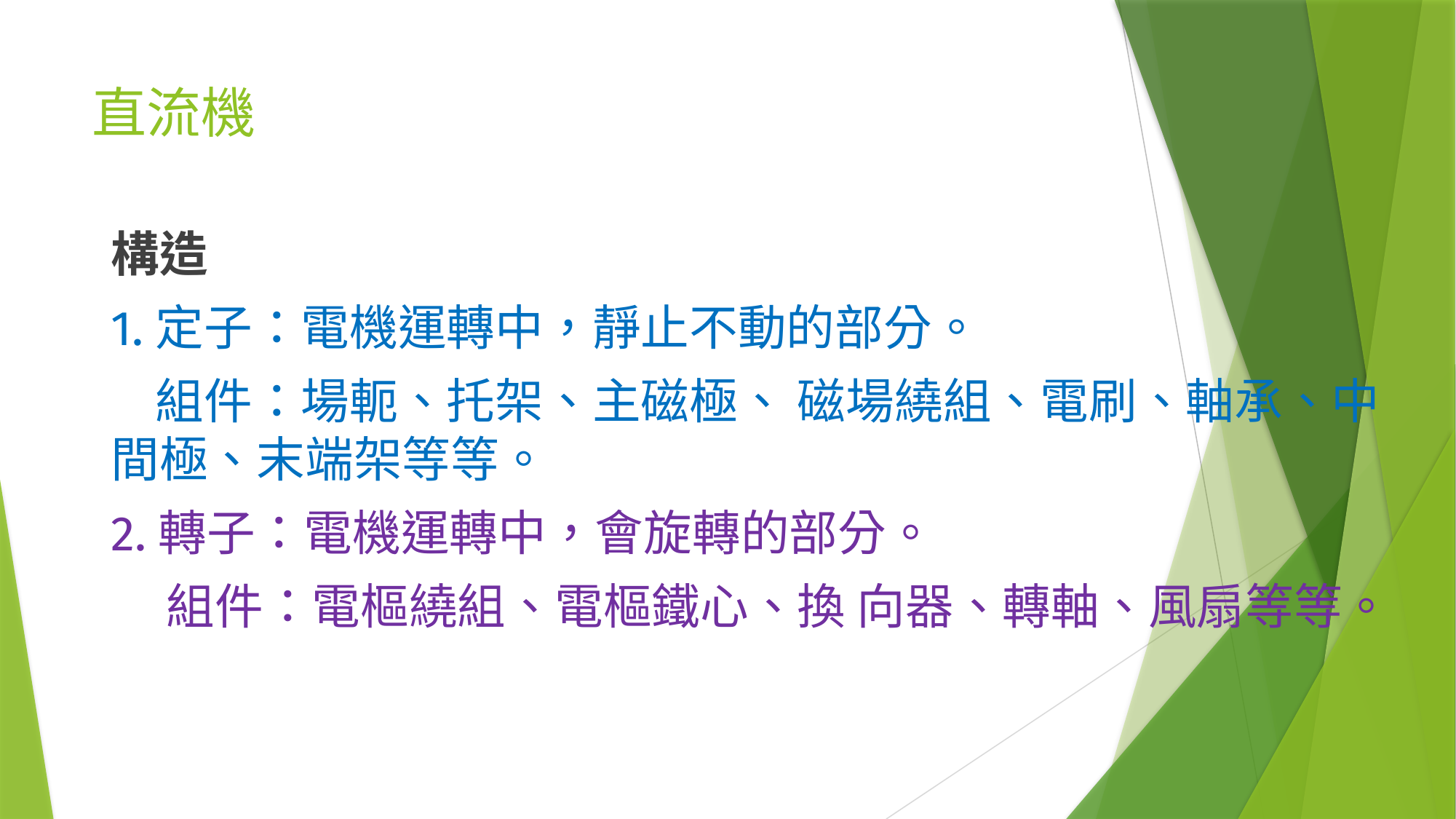

# 直流機
構造
1.定子：電機運轉中，靜止不動的部分。
   組件：場軛、托架、主磁極、 磁場繞組、電刷、軸承、中間極、末端架等等。
2.轉子：電機運轉中，會旋轉的部分。
    組件：電樞繞組、電樞鐵心、換 向器、轉軸、風扇等等。